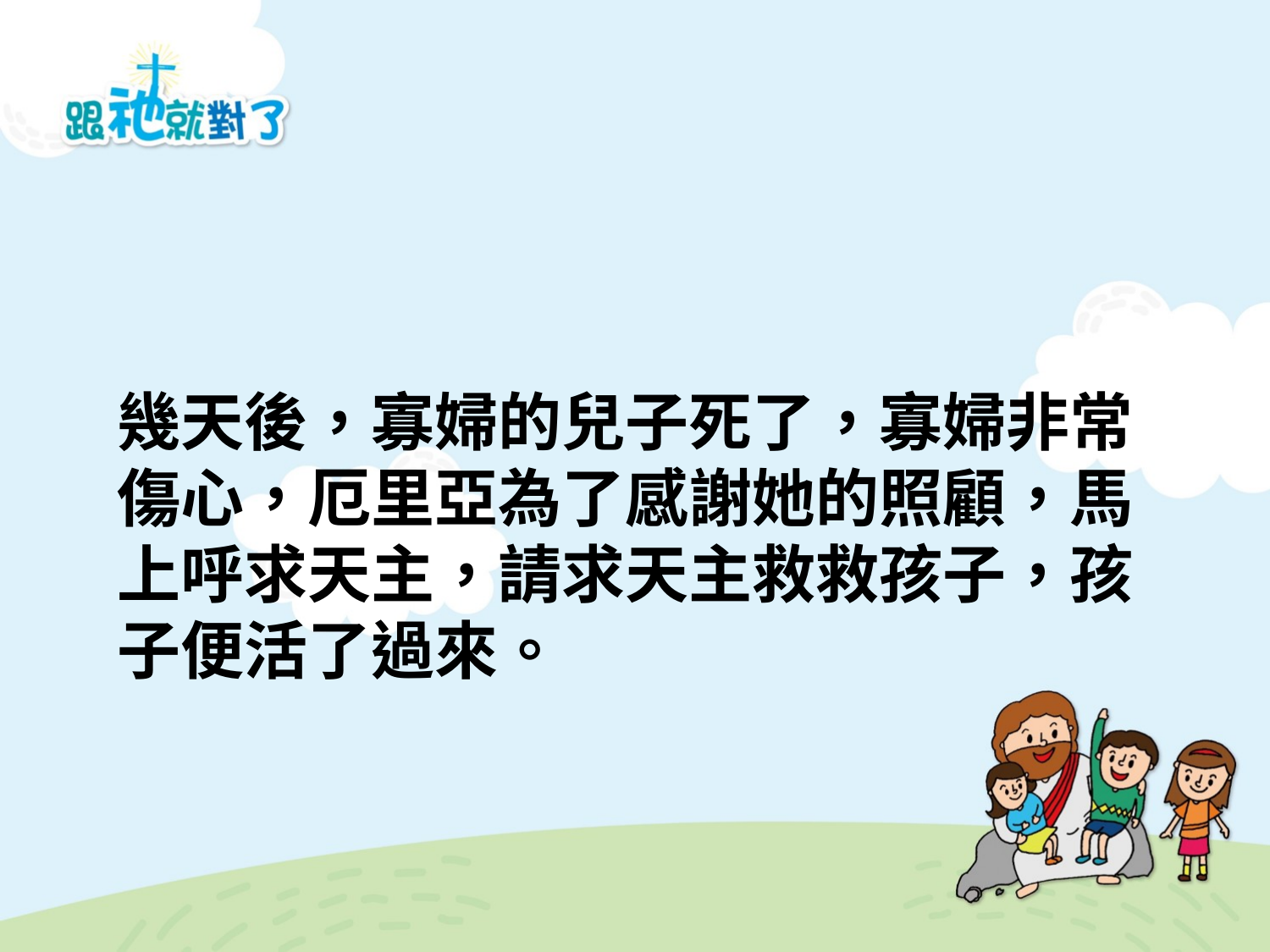

幾天後，寡婦的兒子死了，寡婦非常傷心，厄里亞為了感謝她的照顧，馬上呼求天主，請求天主救救孩子，孩子便活了過來。